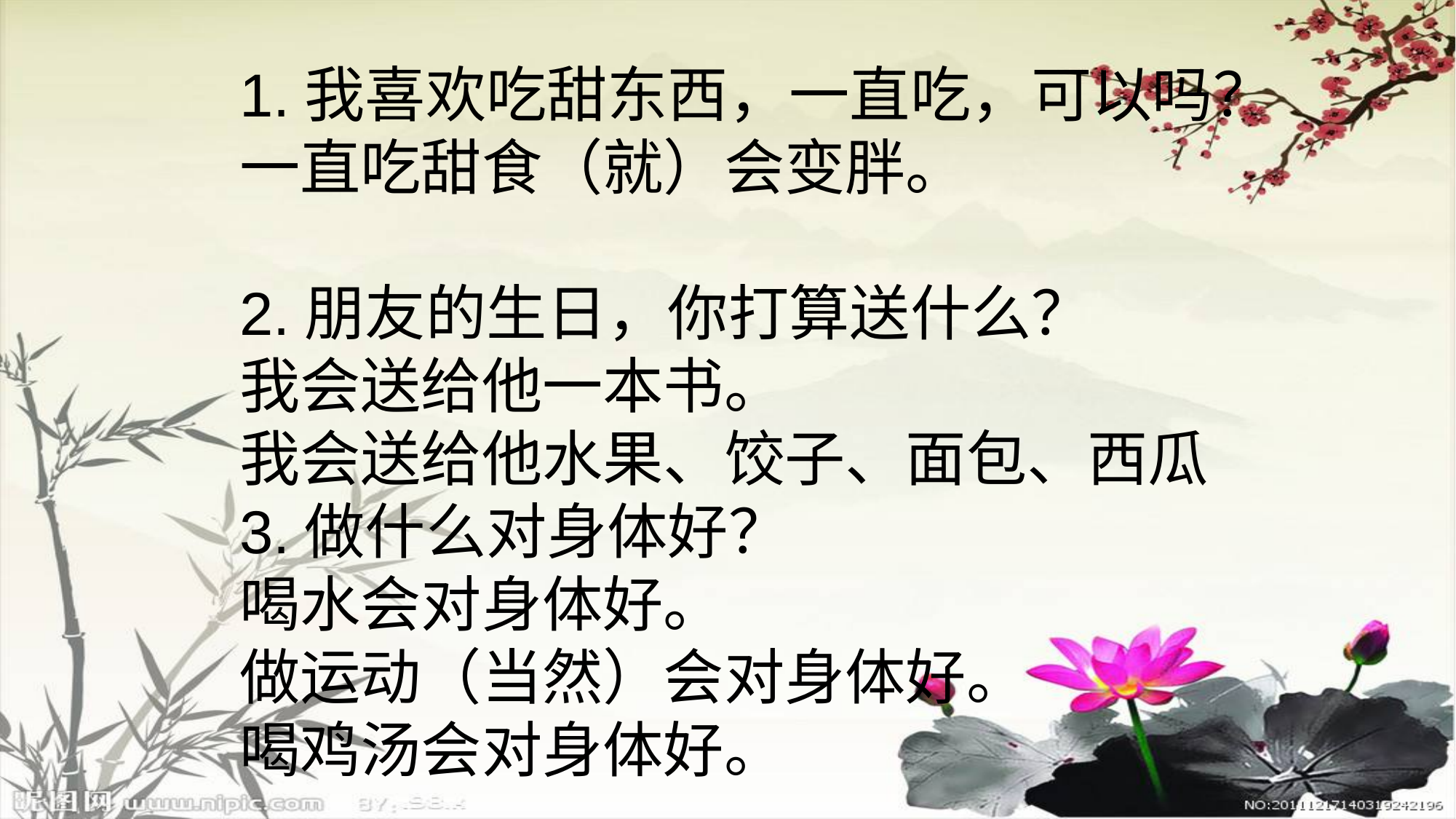

1.我喜欢吃甜东西，一直吃，可以吗？
一直吃甜食（就）会变胖。

2.朋友的生日，你打算送什么？
我会送给他一本书。
我会送给他水果、饺子、面包、西瓜
3.做什么对身体好？
喝水会对身体好。
做运动（当然）会对身体好。
喝鸡汤会对身体好。